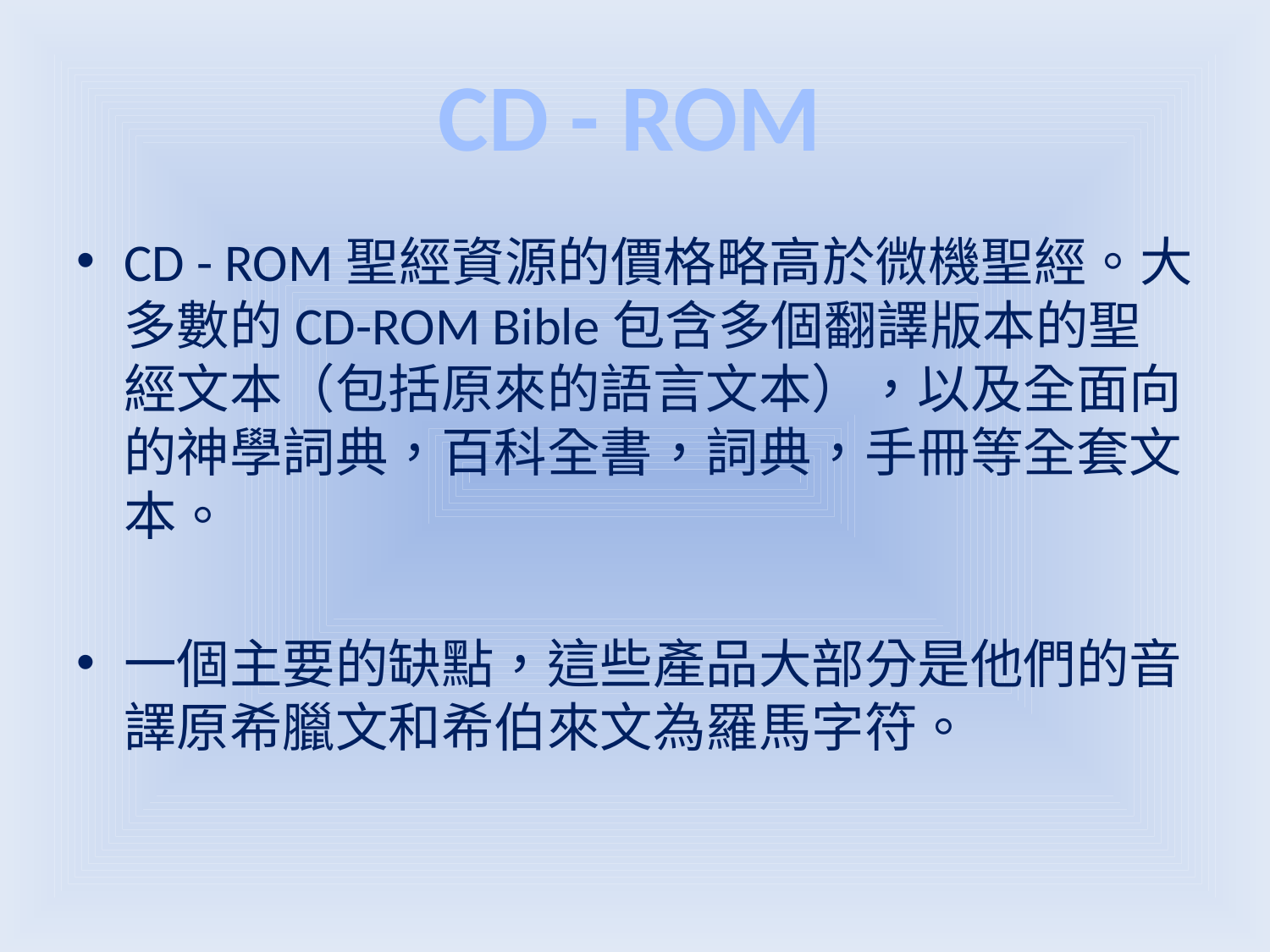

CD - ROM
CD - ROM聖經資源的價格略高於微機聖經。大多數的CD-ROM Bible包含多個翻譯版本的聖經文本（包括原來的語言文本），以及全面向的神學詞典，百科全書，詞典，手冊等全套文本。

一個主要的缺點，這些產品大部分是他們的音譯原希臘文和希伯來文為羅馬字符。